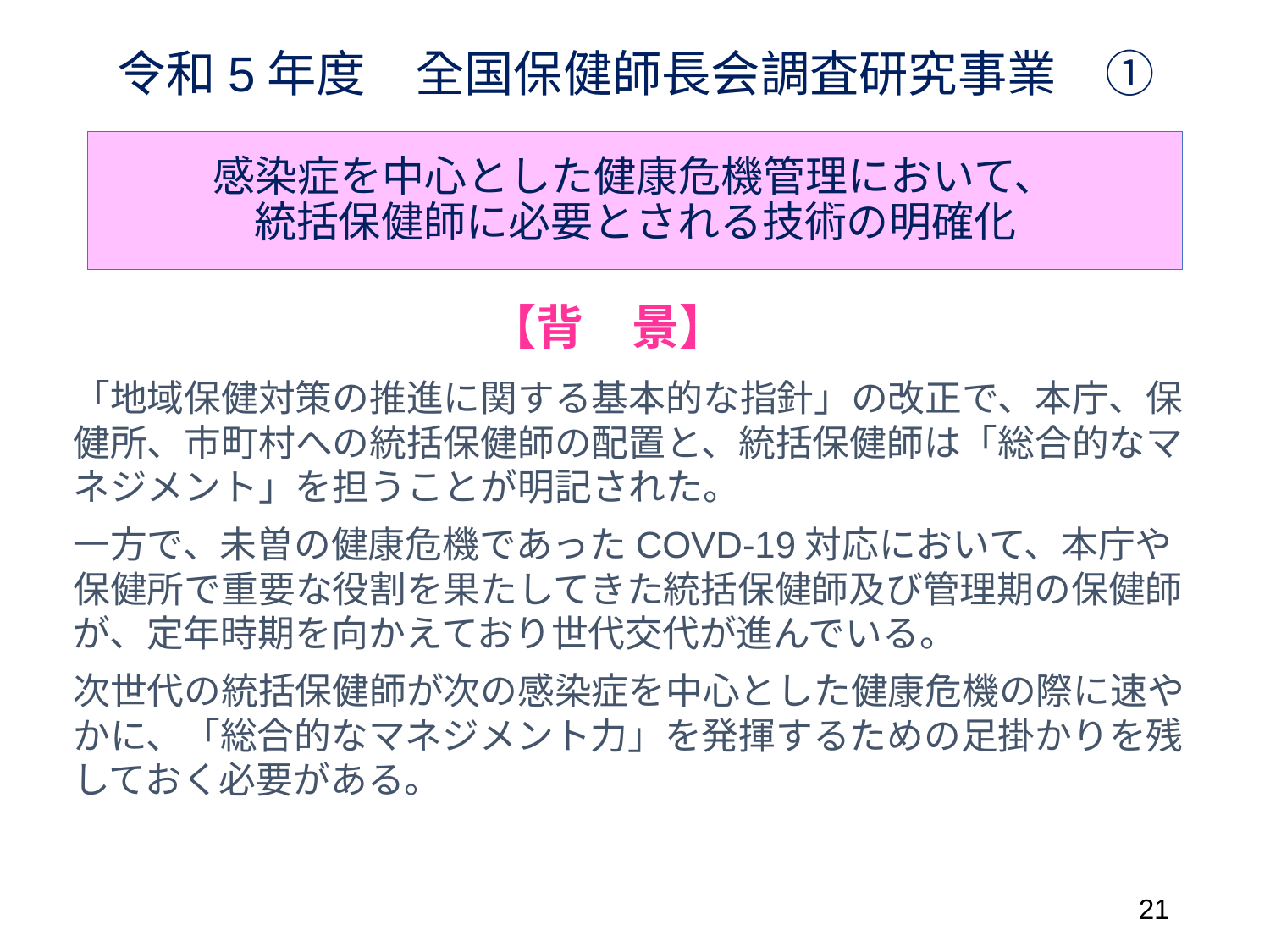

令和5年度　全国保健師長会調査研究事業　①
感染症を中心とした健康危機管理において、
統括保健師に必要とされる技術の明確化
# 【背　景】
「地域保健対策の推進に関する基本的な指針」の改正で、本庁、保健所、市町村への統括保健師の配置と、統括保健師は「総合的なマネジメント」を担うことが明記された。
一方で、未曽の健康危機であったCOVD-19対応において、本庁や保健所で重要な役割を果たしてきた統括保健師及び管理期の保健師が、定年時期を向かえており世代交代が進んでいる。
次世代の統括保健師が次の感染症を中心とした健康危機の際に速やかに、「総合的なマネジメント力」を発揮するための足掛かりを残しておく必要がある。
21